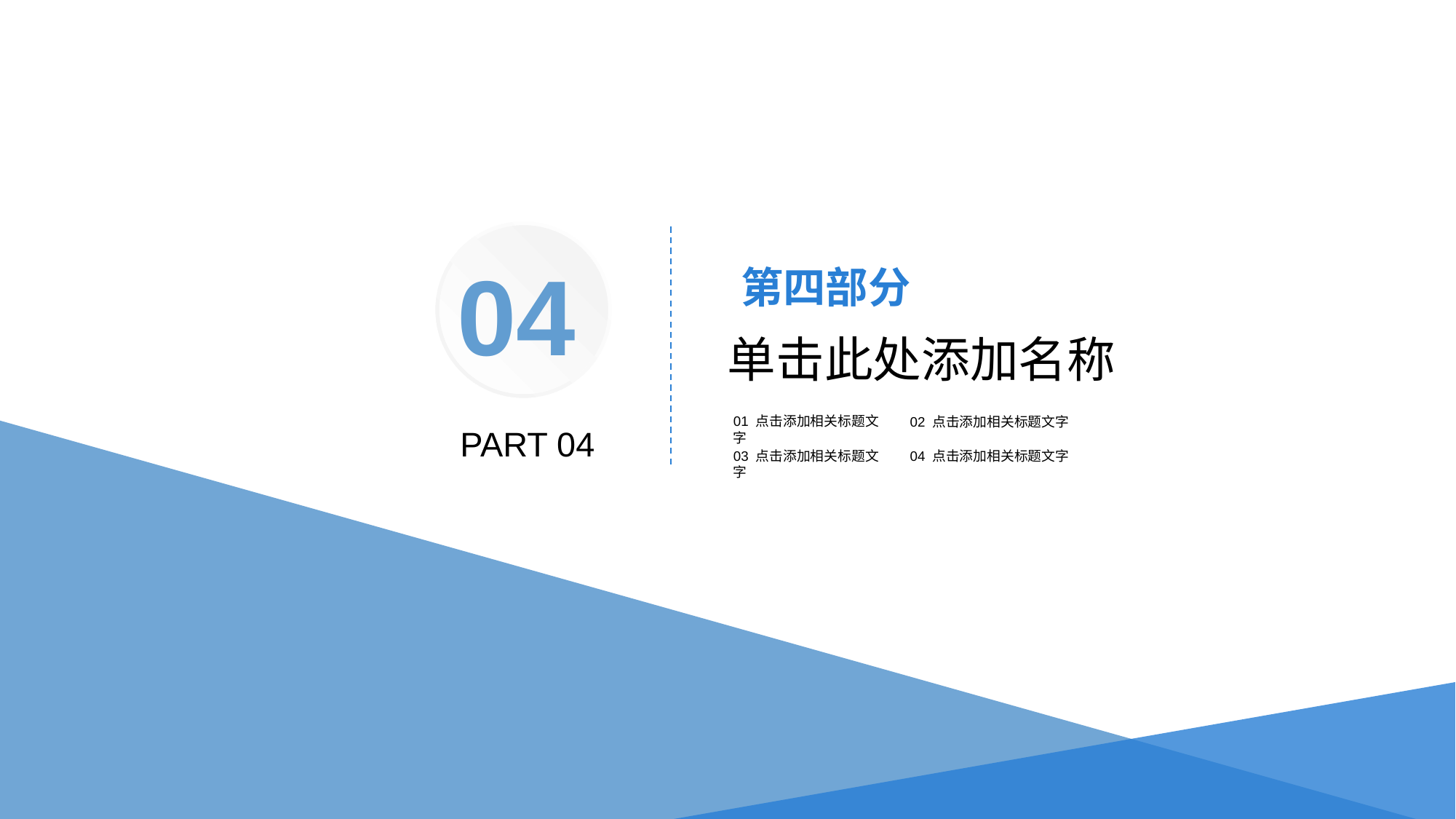

第四部分
单击此处添加名称
04
01 点击添加相关标题文字
02 点击添加相关标题文字

PART 04
03 点击添加相关标题文字
04 点击添加相关标题文字